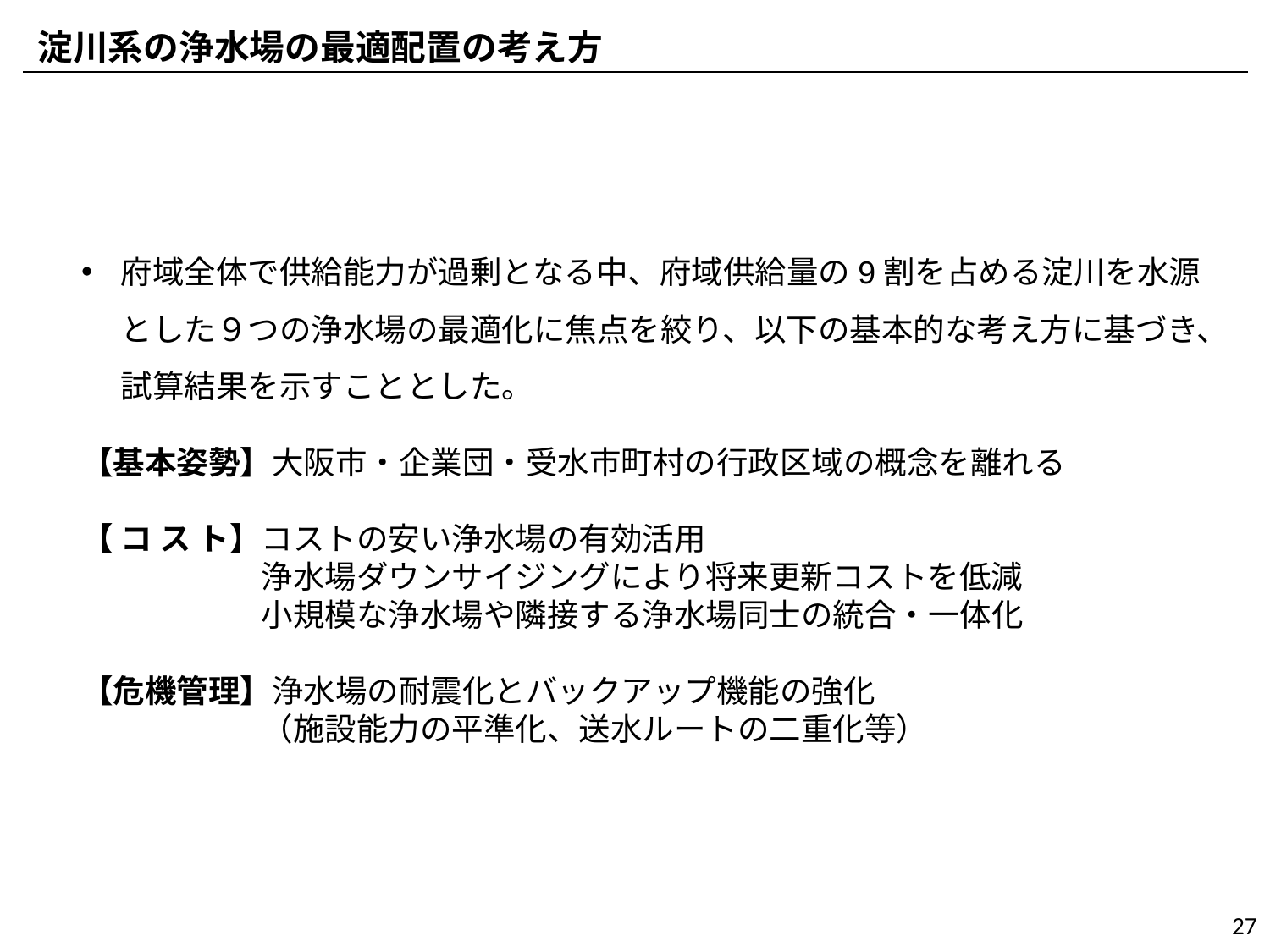

淀川系の浄水場の最適配置の考え方
府域全体で供給能力が過剰となる中、府域供給量の9割を占める淀川を水源とした９つの浄水場の最適化に焦点を絞り、以下の基本的な考え方に基づき、試算結果を示すこととした。

【基本姿勢】大阪市・企業団・受水市町村の行政区域の概念を離れる

【 コ ス ト】コストの安い浄水場の有効活用
	　   浄水場ダウンサイジングにより将来更新コストを低減
	　   小規模な浄水場や隣接する浄水場同士の統合・一体化

【危機管理】浄水場の耐震化とバックアップ機能の強化
	　   （施設能力の平準化、送水ルートの二重化等）
27